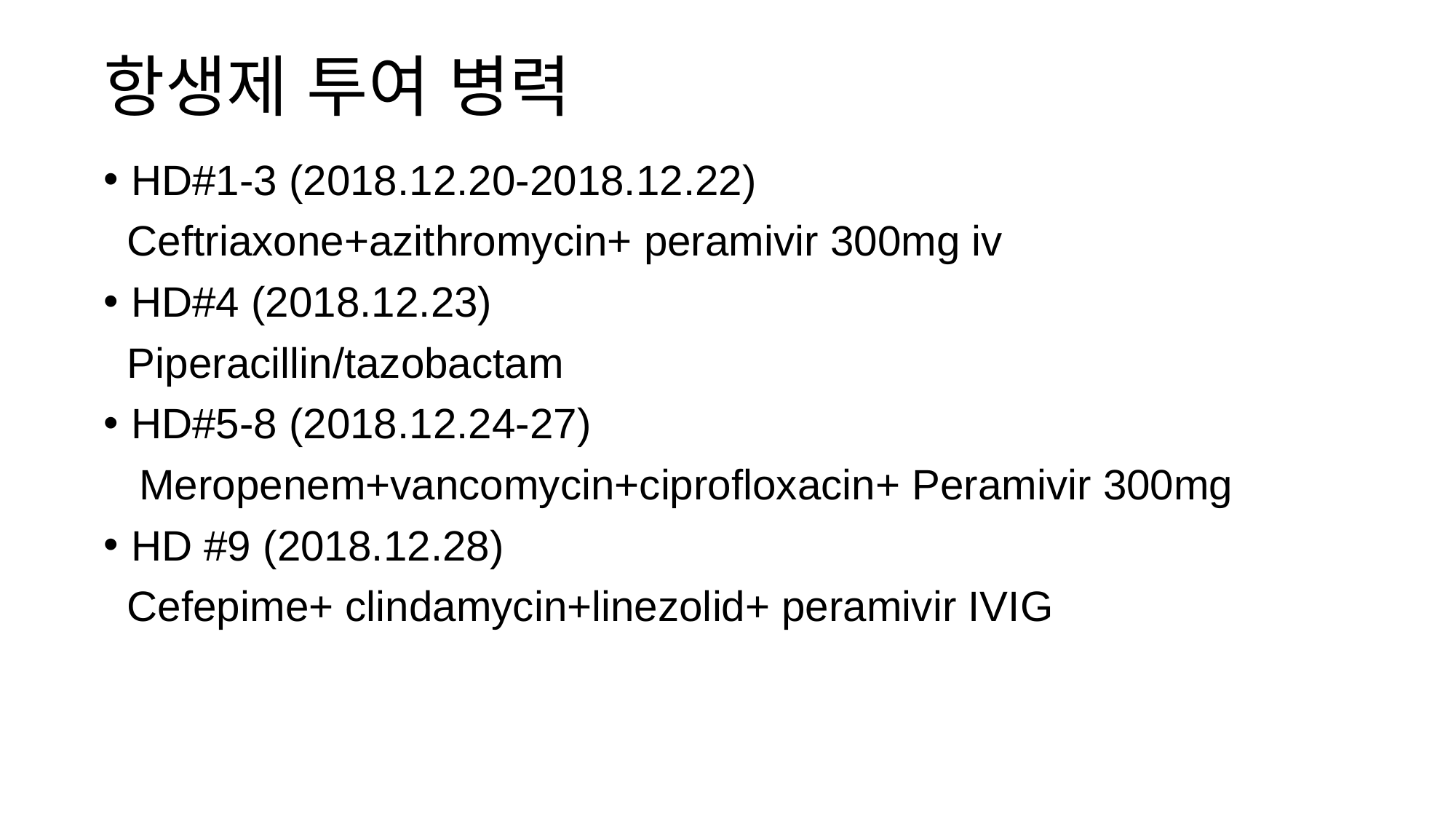

# 항생제 투여 병력
HD#1-3 (2018.12.20-2018.12.22)
  Ceftriaxone+azithromycin+ peramivir 300mg iv
HD#4 (2018.12.23)
  Piperacillin/tazobactam
HD#5-8 (2018.12.24-27)
   Meropenem+vancomycin+ciprofloxacin+ Peramivir 300mg
HD #9 (2018.12.28)
  Cefepime+ clindamycin+linezolid+ peramivir IVIG